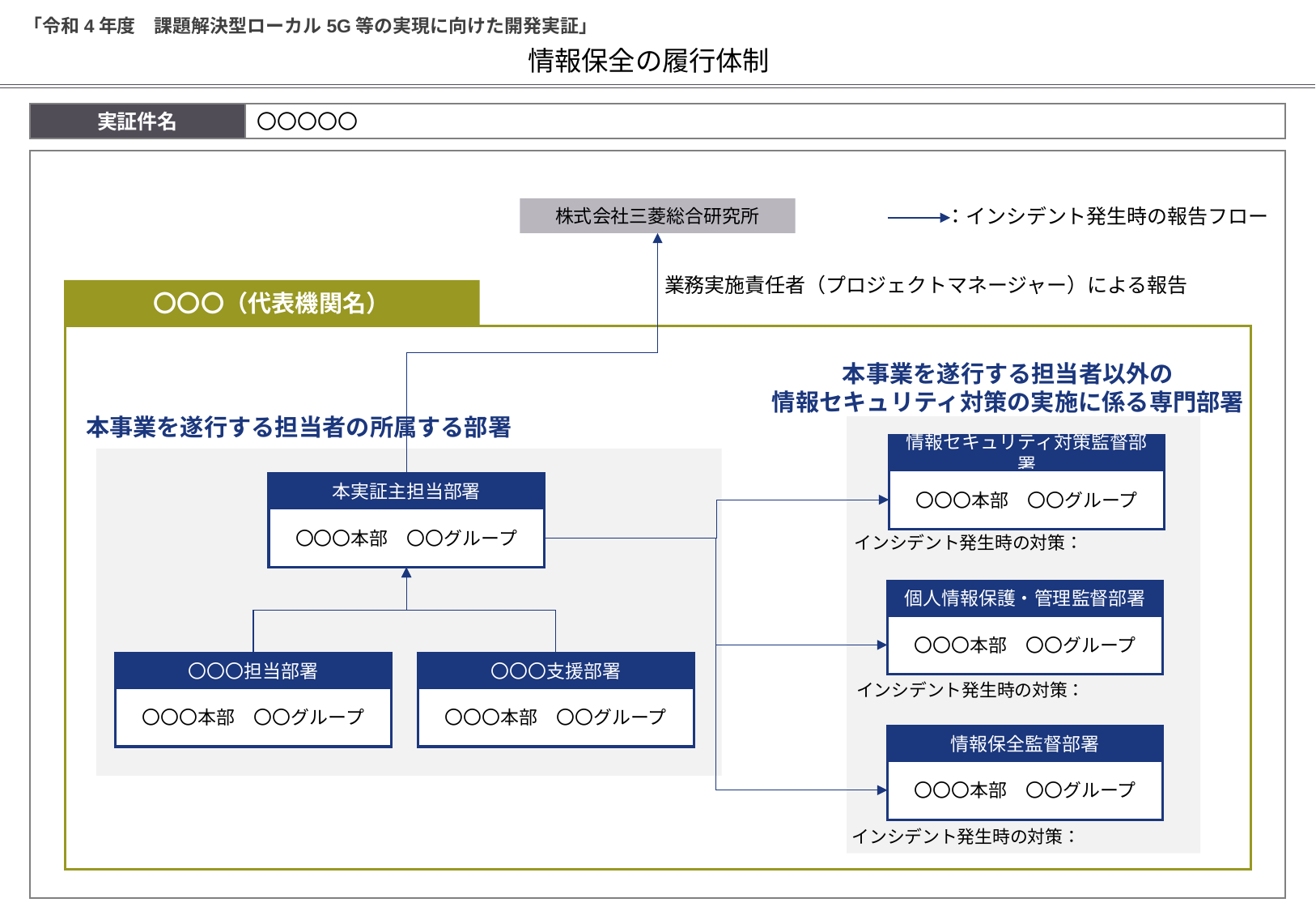

「令和4年度　課題解決型ローカル5G等の実現に向けた開発実証」
情報保全の履行体制
実証件名
〇〇〇〇〇

：インシデント発生時の報告フロー
株式会社三菱総合研究所
業務実施責任者（プロジェクトマネージャー）による報告
〇〇〇（代表機関名）

本事業を遂行する担当者以外の
情報セキュリティ対策の実施に係る専門部署
本事業を遂行する担当者の所属する部署

情報セキュリティ対策監督部署
〇〇〇本部　〇〇グループ

本実証主担当部署
〇〇〇本部　〇〇グループ
インシデント発生時の対策：
個人情報保護・管理監督部署
〇〇〇本部　〇〇グループ
〇〇〇担当部署
〇〇〇本部　〇〇グループ
〇〇〇支援部署
〇〇〇本部　〇〇グループ
インシデント発生時の対策：
情報保全監督部署
〇〇〇本部　〇〇グループ
インシデント発生時の対策：